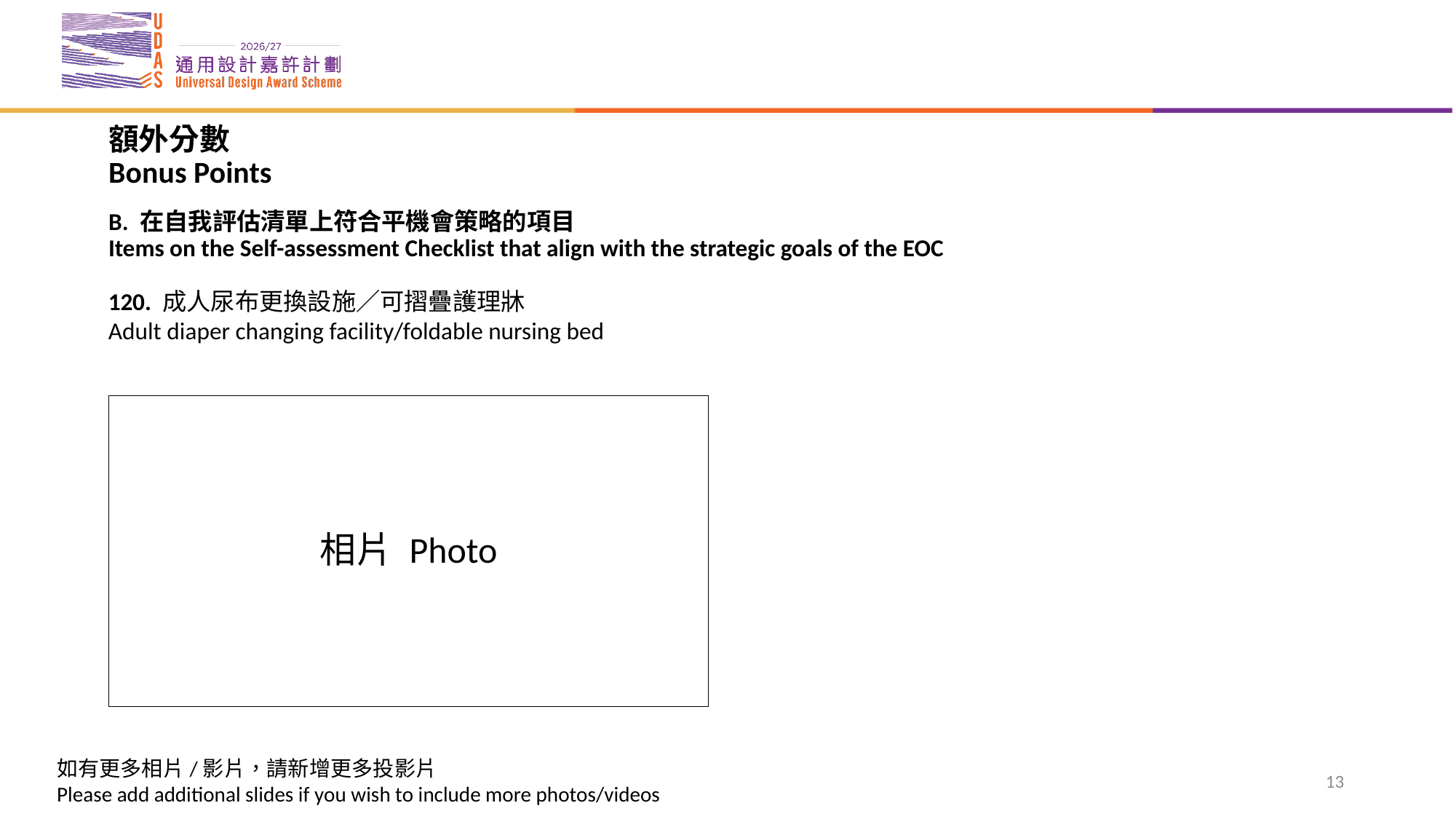

# 額外分數 Bonus Points B. 在自我評估清單上符合平機會策略的項目 Items on the Self-assessment Checklist that align with the strategic goals of the EOC
120. 成人尿布更換設施／可摺疊護理牀
Adult diaper changing facility/foldable nursing bed
相片 Photo
13